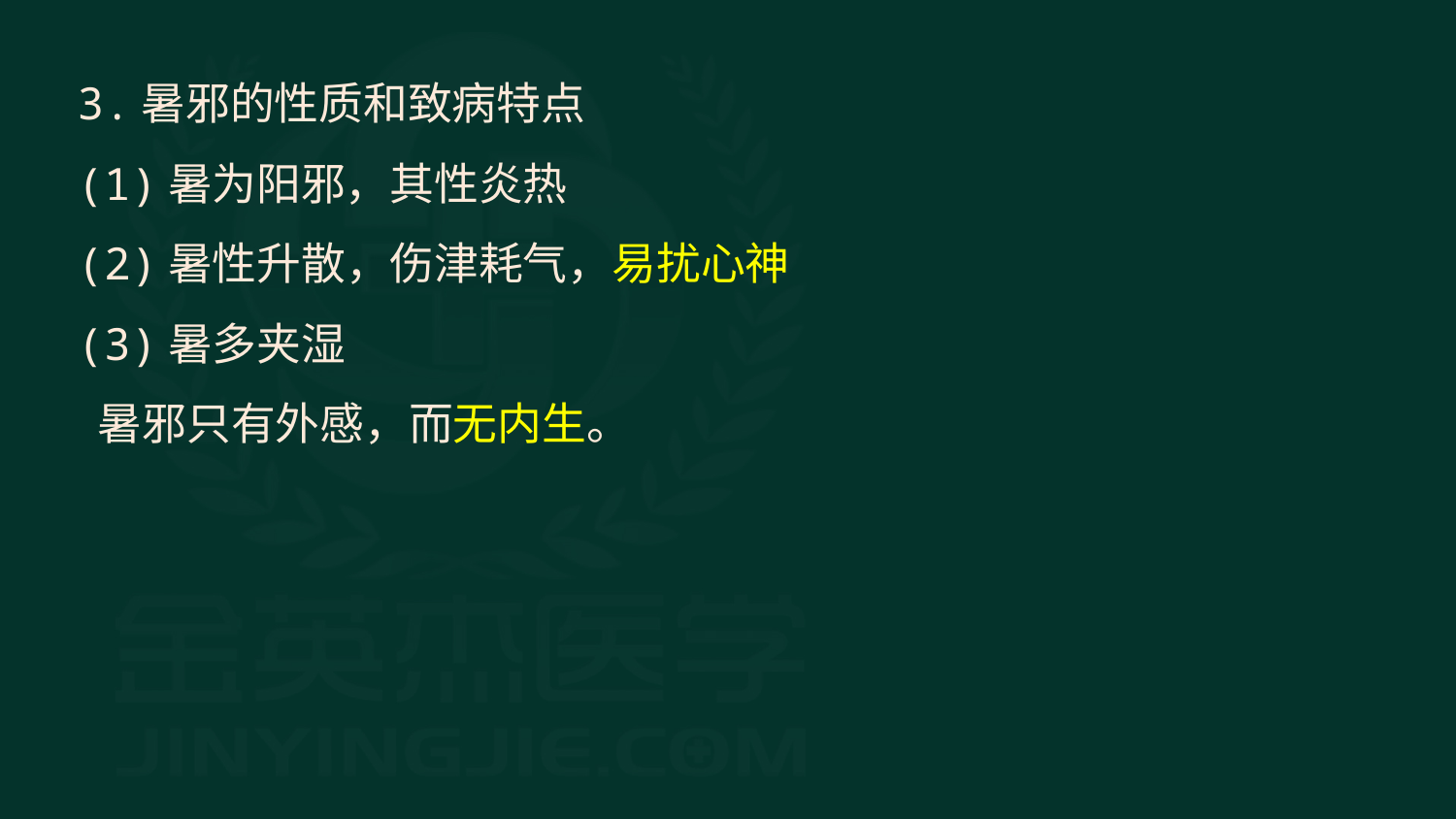

3.暑邪的性质和致病特点
(1)暑为阳邪，其性炎热
(2)暑性升散，伤津耗气，易扰心神
(3)暑多夹湿
 暑邪只有外感，而无内生。